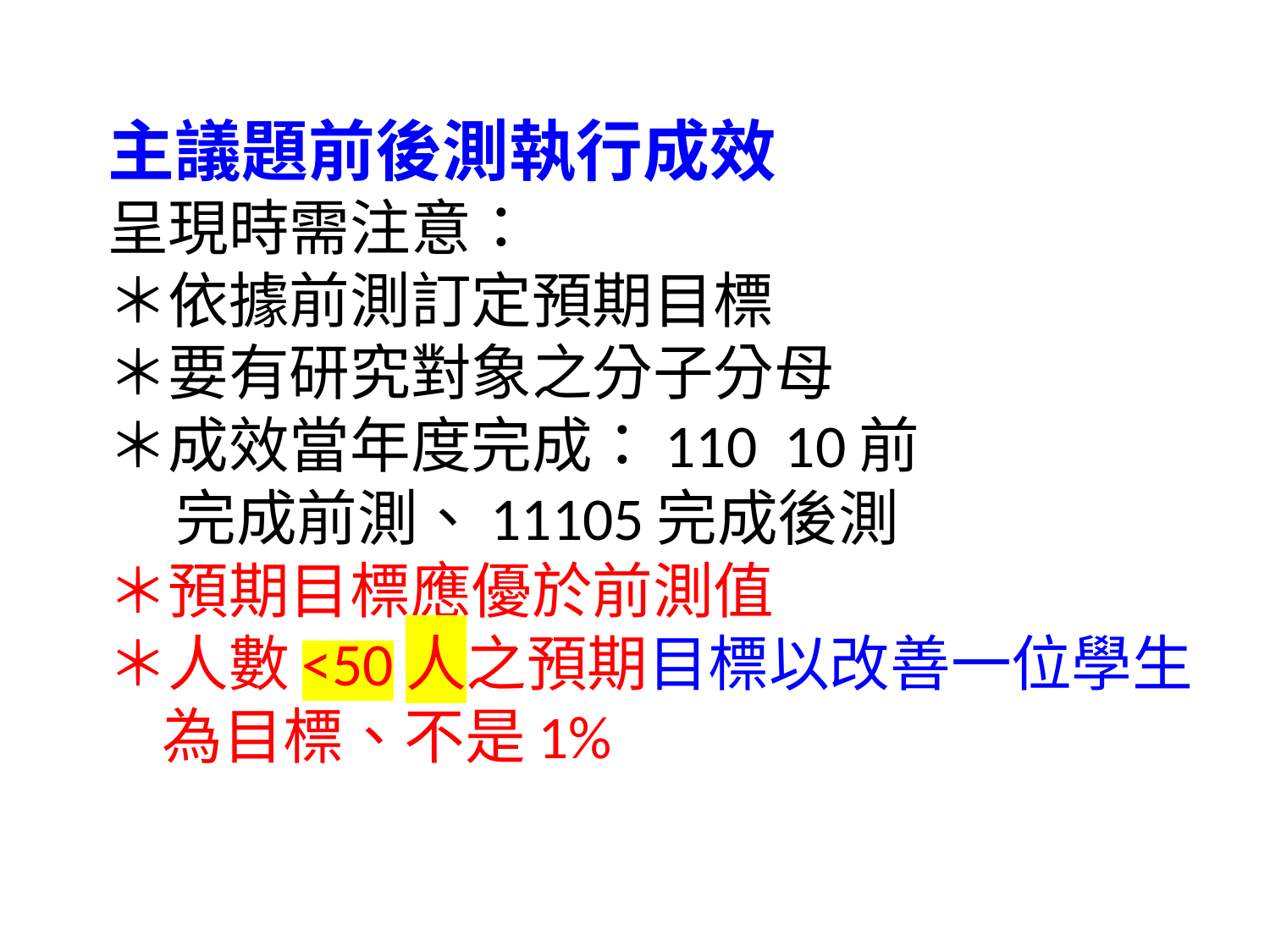

# 主議題前後測執行成效 呈現時需注意： ＊依據前測訂定預期目標 ＊要有研究對象之分子分母 ＊成效當年度完成：110  10前 完成前測、11105完成後測 ＊預期目標應優於前測值 ＊人數<50人之預期目標以改善一位學生 為目標、不是1%